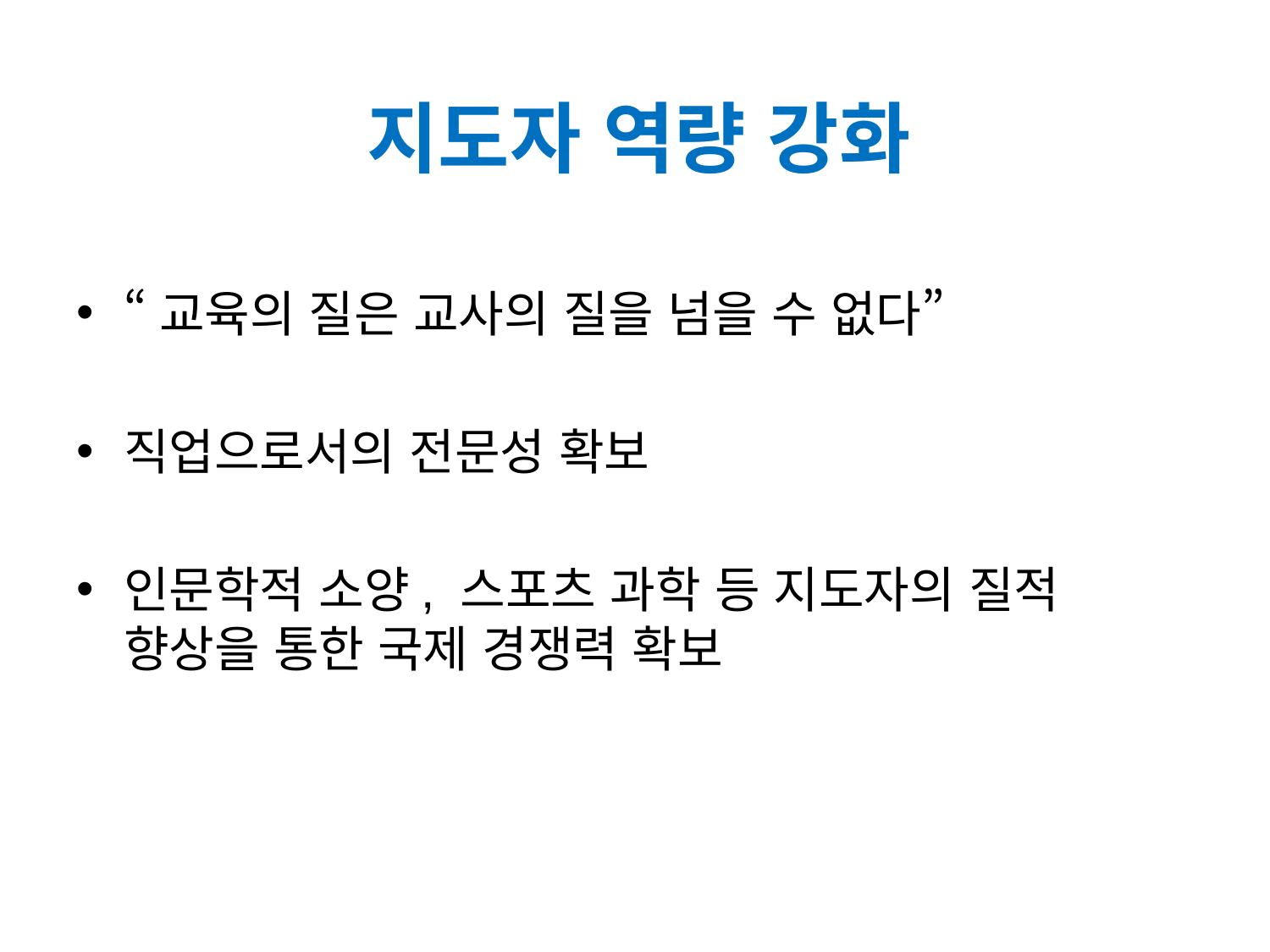

# 지도자 역량 강화
“교육의 질은 교사의 질을 넘을 수 없다”

직업으로서의 전문성 확보

인문학적 소양, 스포츠 과학 등 지도자의 질적 향상을 통한 국제 경쟁력 확보